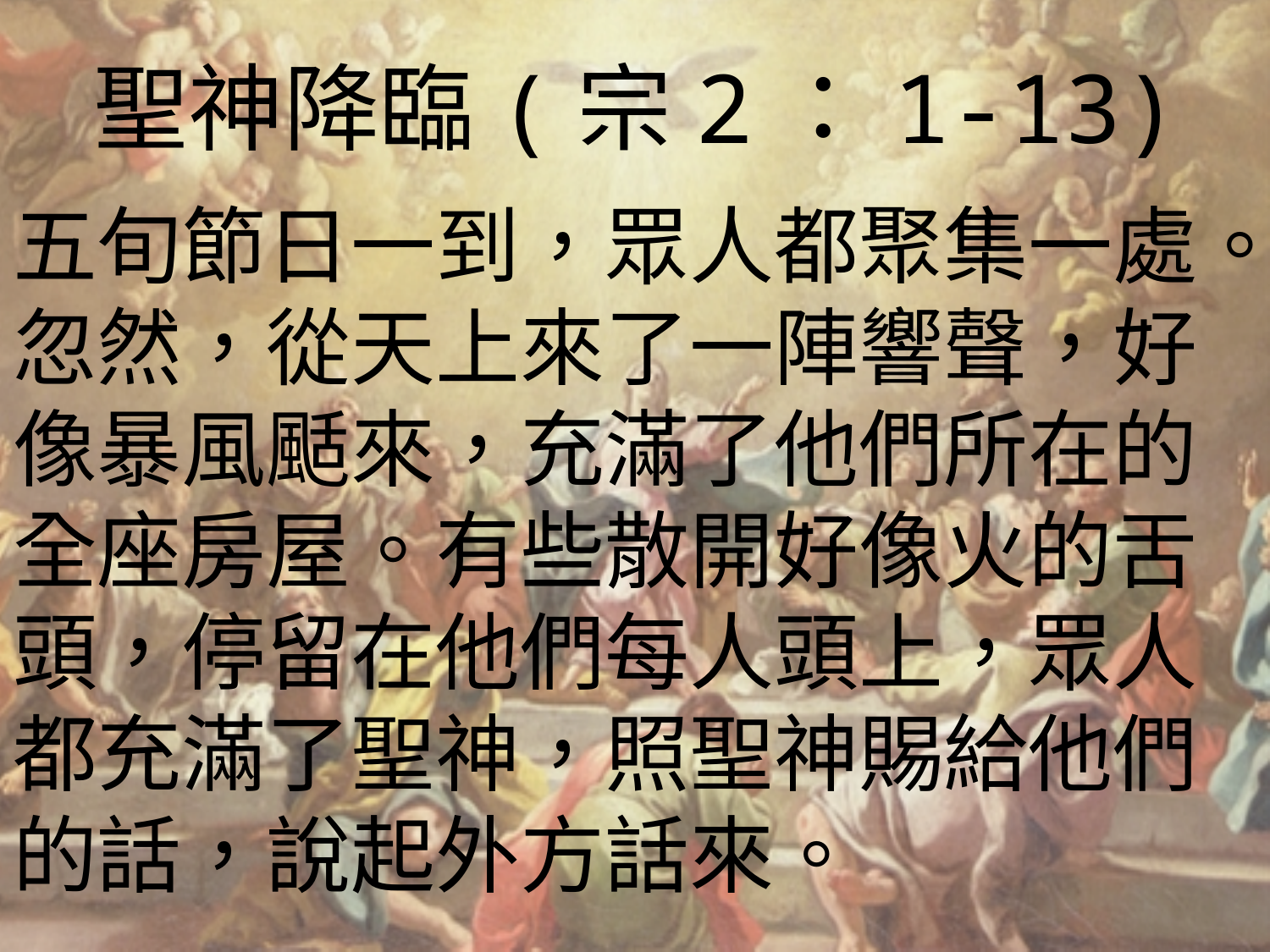

# 聖神降臨(宗2：1-13)
五旬節日一到，眾人都聚集一處。忽然，從天上來了一陣響聲，好像暴風颳來，充滿了他們所在的全座房屋。有些散開好像火的舌頭，停留在他們每人頭上，眾人都充滿了聖神，照聖神賜給他們的話，說起外方話來。